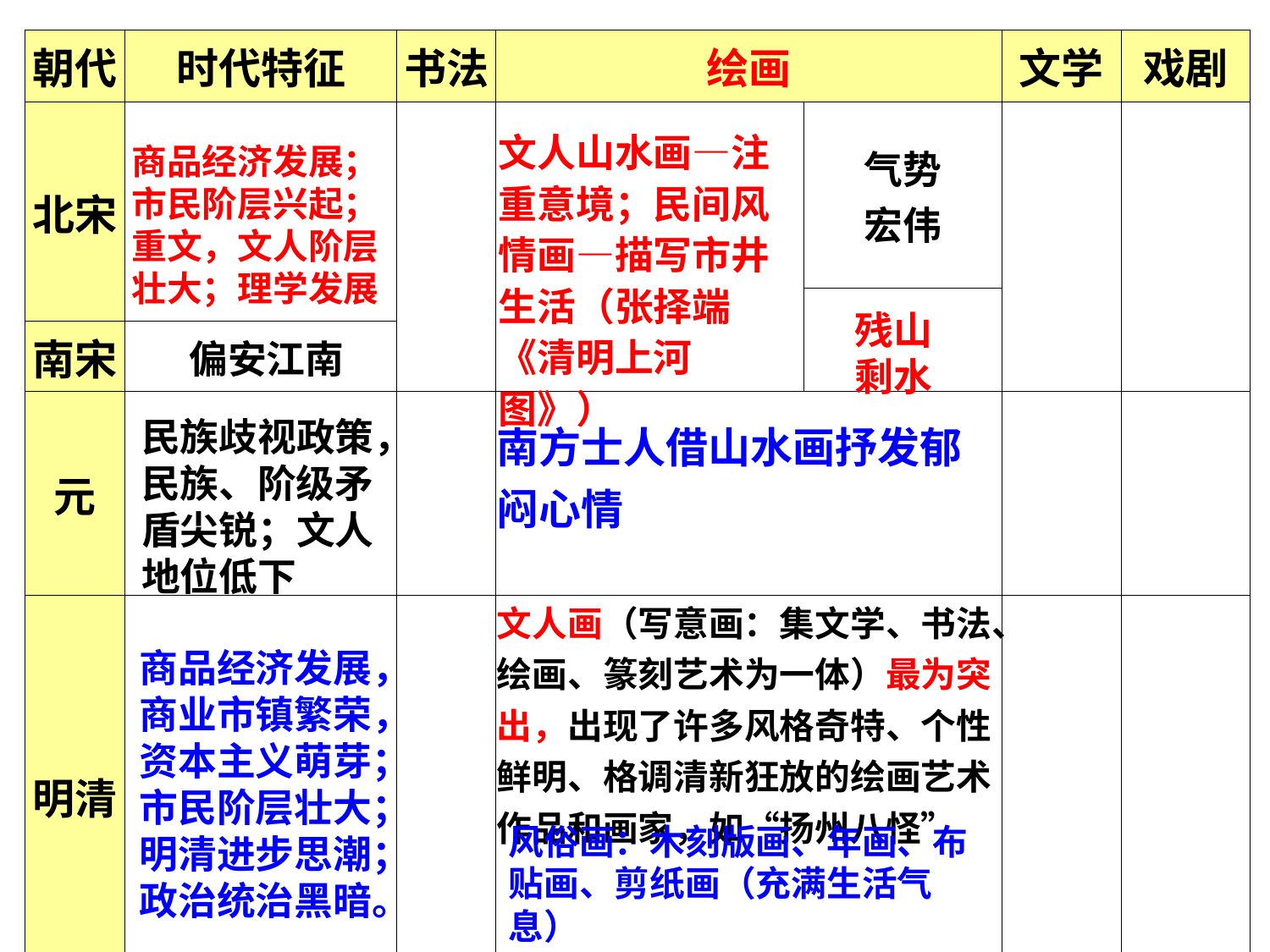

| 朝代 | 时代特征 | 书法 | 绘画 |  | 文学 | 戏剧 |
| --- | --- | --- | --- | --- | --- | --- |
| 北宋 |  |  |  | 气势 宏伟 |  |  |
|  |  |  |  |  |  |  |
| 南宋 | 偏安江南 |  |  |  |  |  |
| 元 |  |  | 南方士人借山水画抒发郁闷心情 |  |  |  |
| 明清 |  |  | 文人画（写意画：集文学、书法、绘画、篆刻艺术为一体）最为突出，出现了许多风格奇特、个性鲜明、格调清新狂放的绘画艺术作品和画家，如“扬州八怪” |  |  |  |
文人山水画—注重意境；民间风情画—描写市井生活（张择端《清明上河图》）
商品经济发展；市民阶层兴起； 重文，文人阶层壮大；理学发展
残山剩水
民族歧视政策，民族、阶级矛盾尖锐；文人地位低下
商品经济发展，商业市镇繁荣，资本主义萌芽；市民阶层壮大；明清进步思潮；政治统治黑暗。
风俗画：木刻版画、年画、布贴画、剪纸画（充满生活气息）